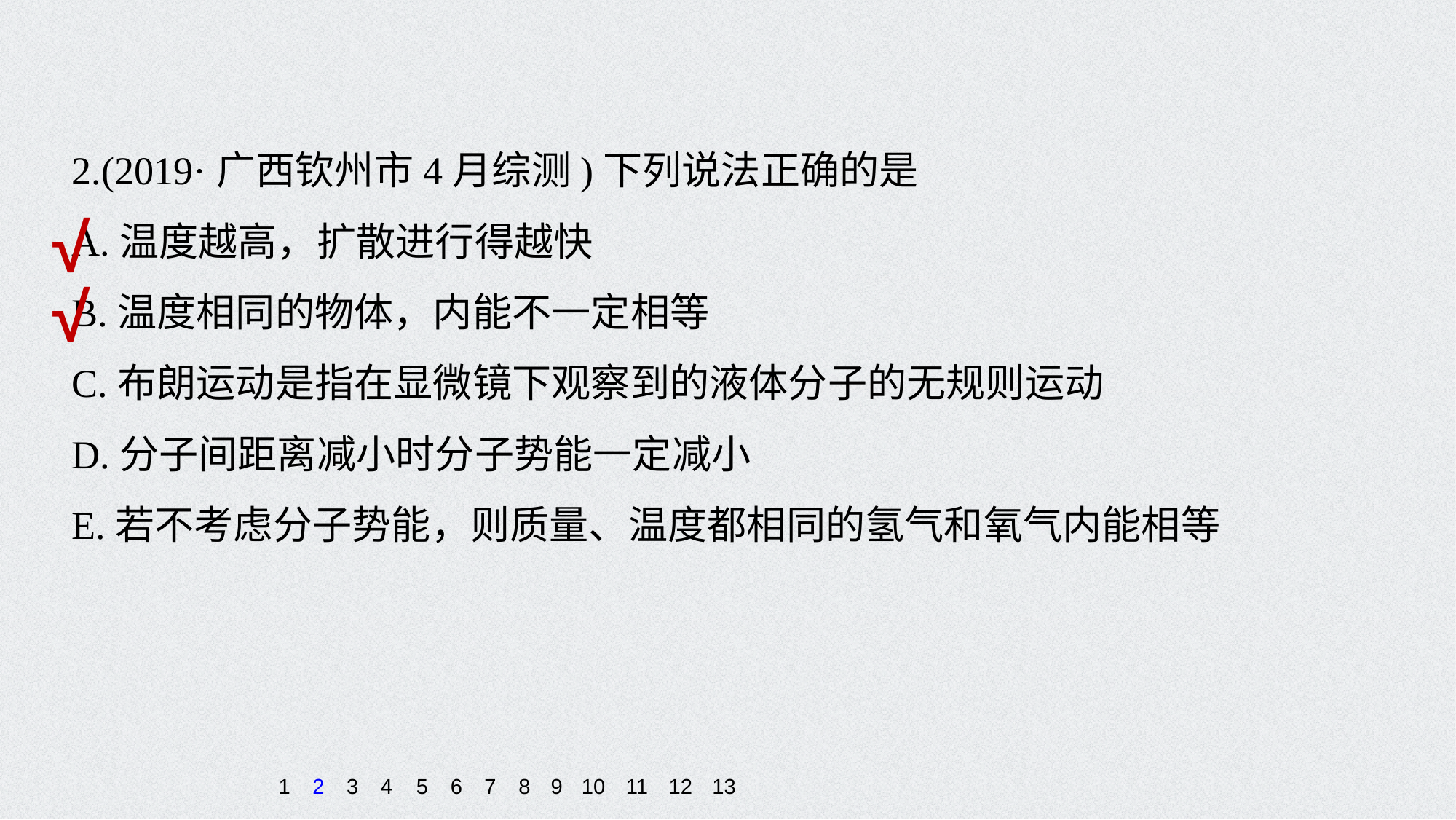

2.(2019·广西钦州市4月综测)下列说法正确的是
A.温度越高，扩散进行得越快
B.温度相同的物体，内能不一定相等
C.布朗运动是指在显微镜下观察到的液体分子的无规则运动
D.分子间距离减小时分子势能一定减小
E.若不考虑分子势能，则质量、温度都相同的氢气和氧气内能相等
√
√
1
2
3
4
5
6
7
8
9
10
11
12
13